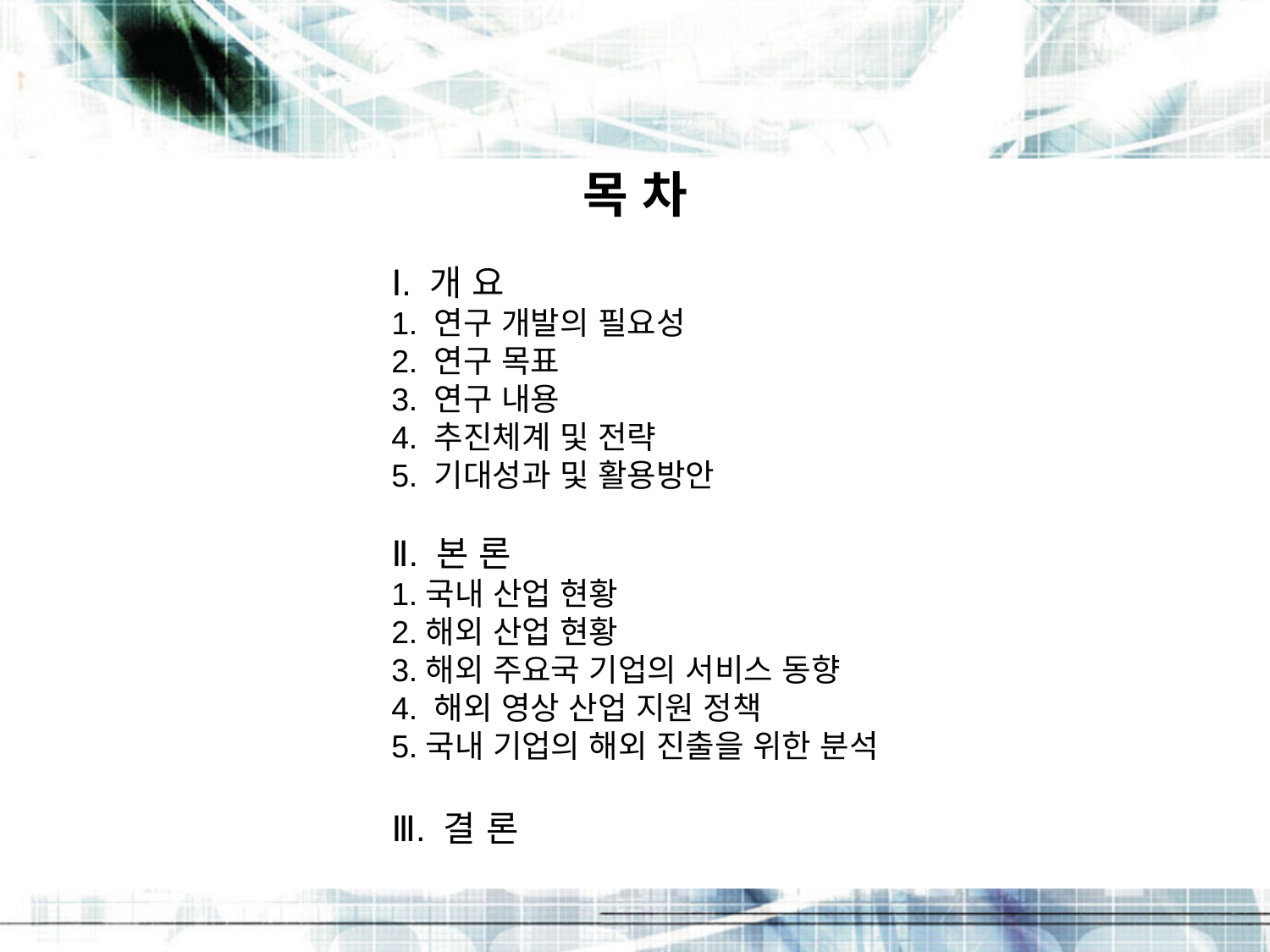

목 차

Ⅰ. 개 요
1. 연구 개발의 필요성
2. 연구 목표
3. 연구 내용
4. 추진체계 및 전략
5. 기대성과 및 활용방안

Ⅱ. 본 론
1.국내 산업 현황
2.해외 산업 현황
3.해외 주요국 기업의 서비스 동향
4. 해외 영상 산업 지원 정책
5.국내 기업의 해외 진출을 위한 분석

Ⅲ. 결 론